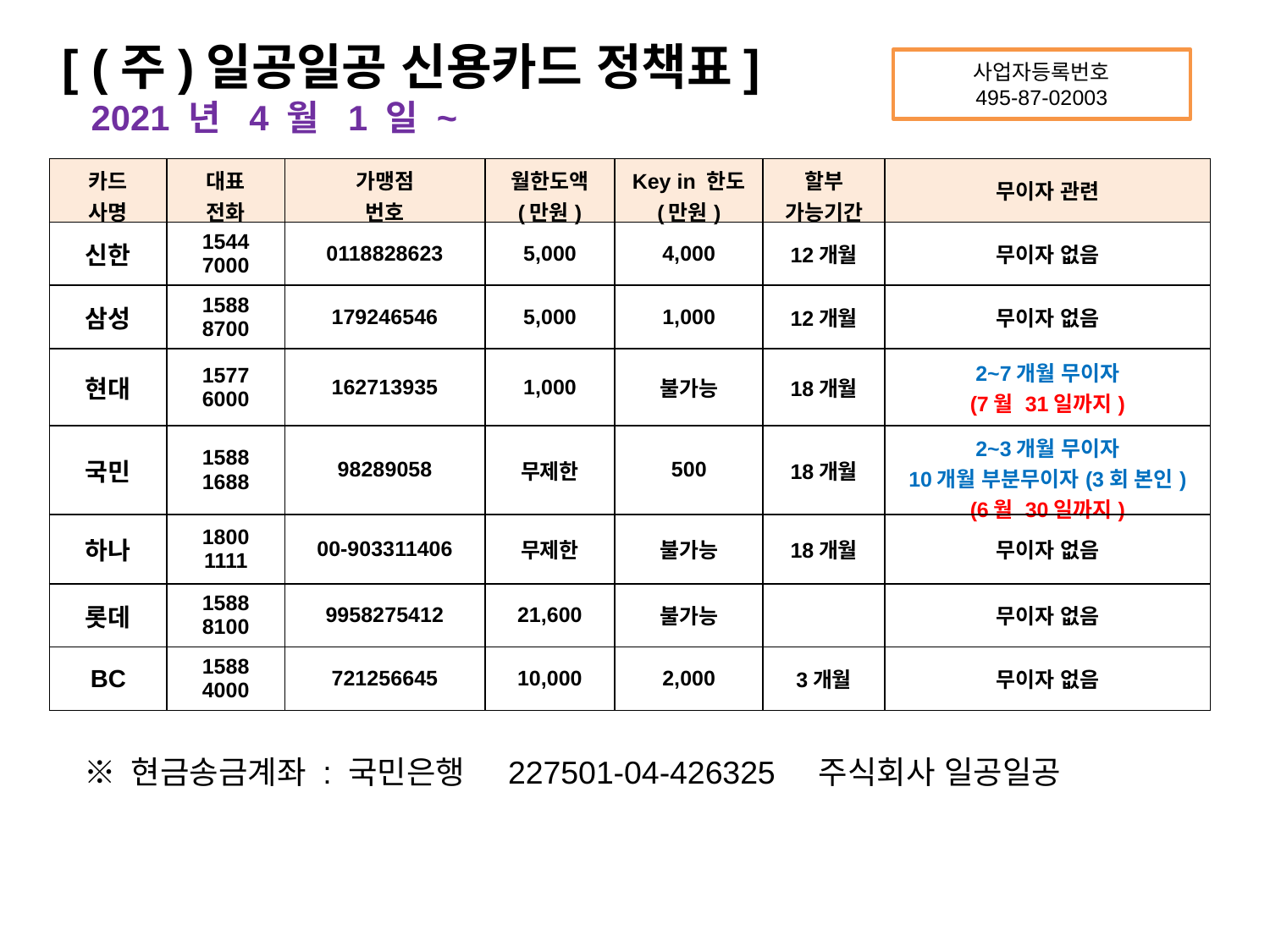

[ (주)일공일공 신용카드 정책표]
   2021 년  4 월  1 일 ~
사업자등록번호
495-87-02003
| 카드 사명 | 대표 전화 | 가맹점 번호 | 월한도액 (만원) | Key in 한도 (만원) | 할부 가능기간 | 무이자 관련 |
| --- | --- | --- | --- | --- | --- | --- |
| 신한 | 1544 7000 | 0118828623 | 5,000 | 4,000 | 12개월 | 무이자 없음 |
| 삼성 | 1588 8700 | 179246546 | 5,000 | 1,000 | 12개월 | 무이자 없음 |
| 현대 | 1577 6000 | 162713935 | 1,000 | 불가능 | 18개월 | 2~7개월 무이자 (7월 31일까지) |
| 국민 | 1588 1688 | 98289058 | 무제한 | 500 | 18개월 | 2~3개월 무이자 10개월 부분무이자(3회 본인) (6월 30일까지) |
| 하나 | 1800 1111 | 00-903311406 | 무제한 | 불가능 | 18개월 | 무이자 없음 |
| 롯데 | 1588 8100 | 9958275412 | 21,600 | 불가능 |  | 무이자 없음 |
| BC | 1588 4000 | 721256645 | 10,000 | 2,000 | 3개월 | 무이자 없음 |
※ 현금송금계좌 : 국민은행    227501-04-426325    주식회사 일공일공